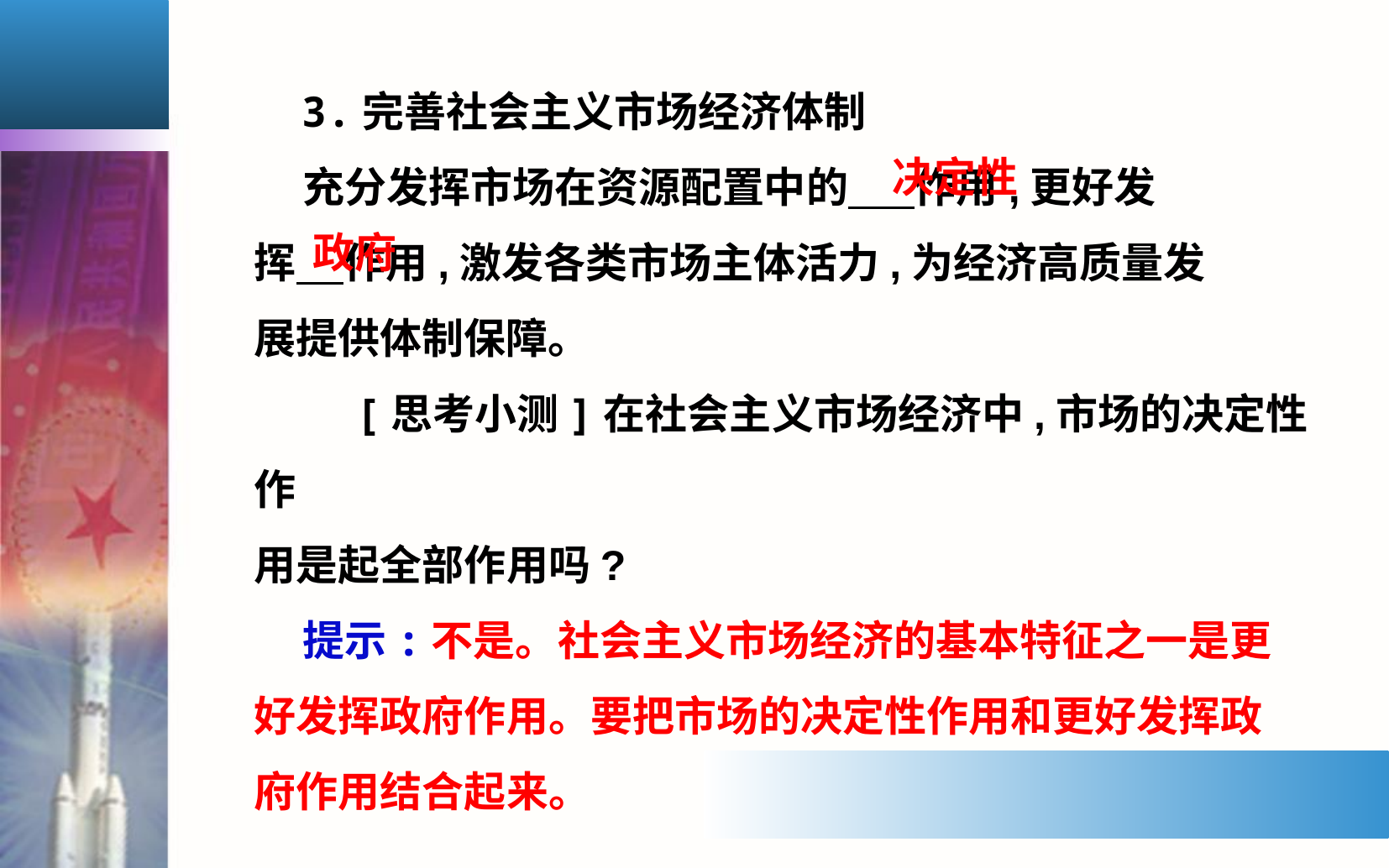

3.完善社会主义市场经济体制
    充分发挥市场在资源配置中的       作用,更好发
挥     作用,激发各类市场主体活力,为经济高质量发
展提供体制保障。
    [思考小测]在社会主义市场经济中,市场的决定性作
用是起全部作用吗?
    提示:不是。社会主义市场经济的基本特征之一是更
好发挥政府作用。要把市场的决定性作用和更好发挥政
府作用结合起来。
决定性
政府